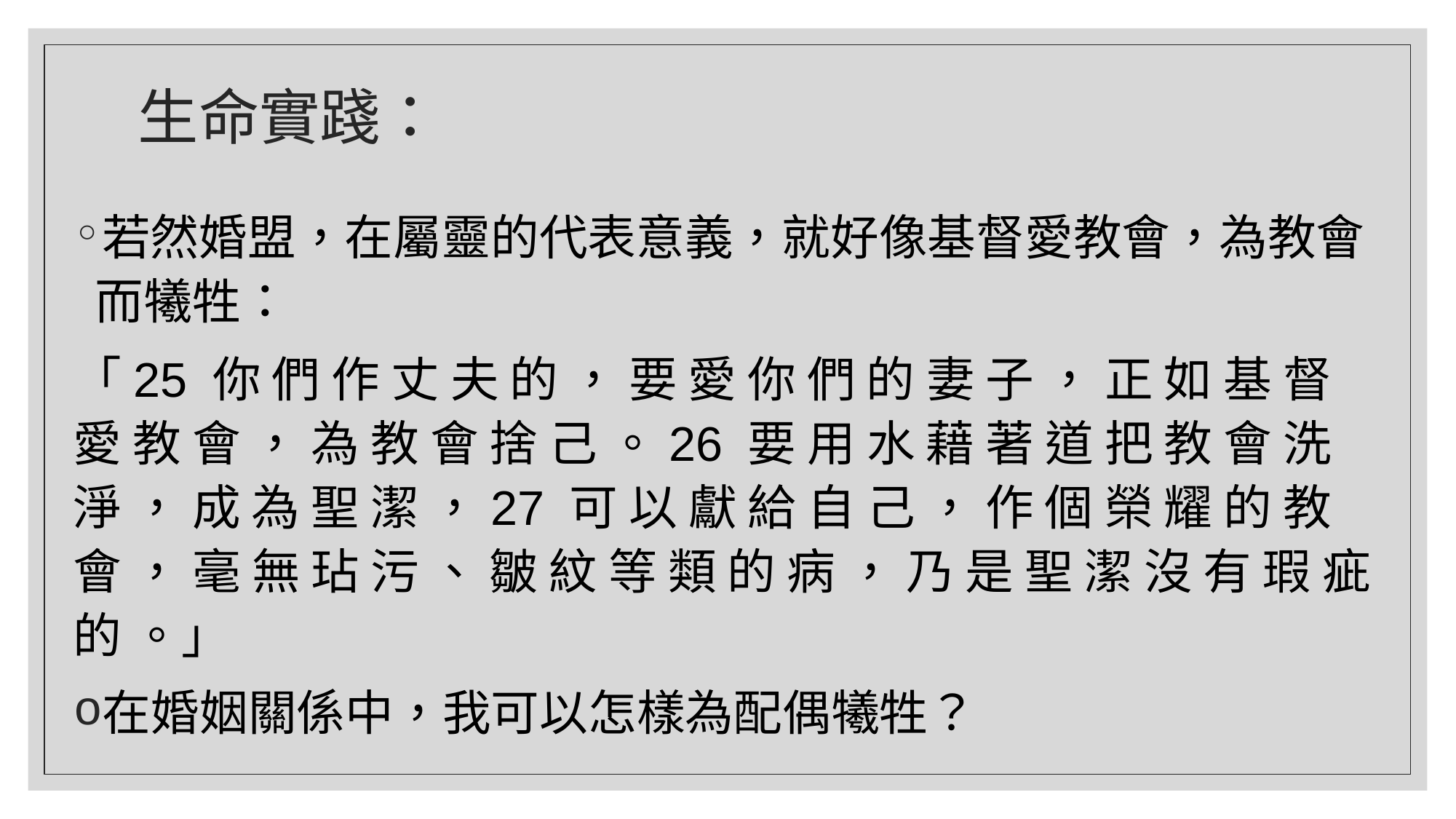

# 生命實踐：
若然婚盟，在屬靈的代表意義，就好像基督愛教會，為教會而犧牲：
「25 你 們 作 丈 夫 的 ， 要 愛 你 們 的 妻 子 ， 正 如 基 督 愛 教 會 ， 為 教 會 捨 己 。26 要 用 水 藉 著 道 把 教 會 洗 淨 ， 成 為 聖 潔 ，27 可 以 獻 給 自 己 ， 作 個 榮 耀 的 教 會 ， 毫 無 玷 污 、 皺 紋 等 類 的 病 ， 乃 是 聖 潔 沒 有 瑕 疵 的 。」
在婚姻關係中，我可以怎樣為配偶犧牲？